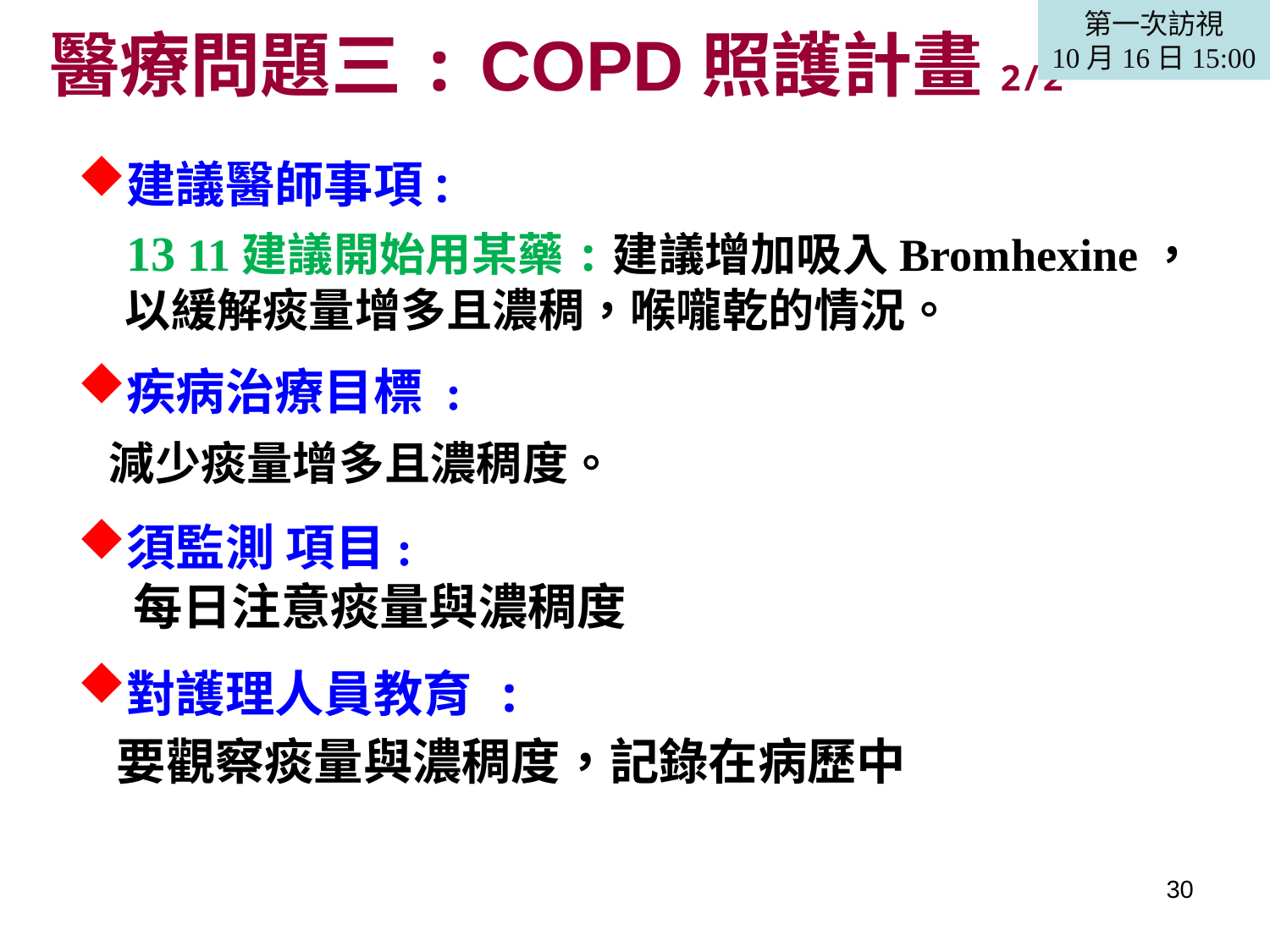

醫療問題三: COPD照護計畫2/2
第一次訪視
10月16日15:00

建議醫師事項:
    13 11建議開始用某藥:建議增加吸入Bromhexine，以緩解痰量增多且濃稠，喉嚨乾的情況。
疾病治療目標 :
  減少痰量增多且濃稠度。
須監測 項目:
    每日注意痰量與濃稠度
對護理人員教育 :
  要觀察痰量與濃稠度，記錄在病歷中

30